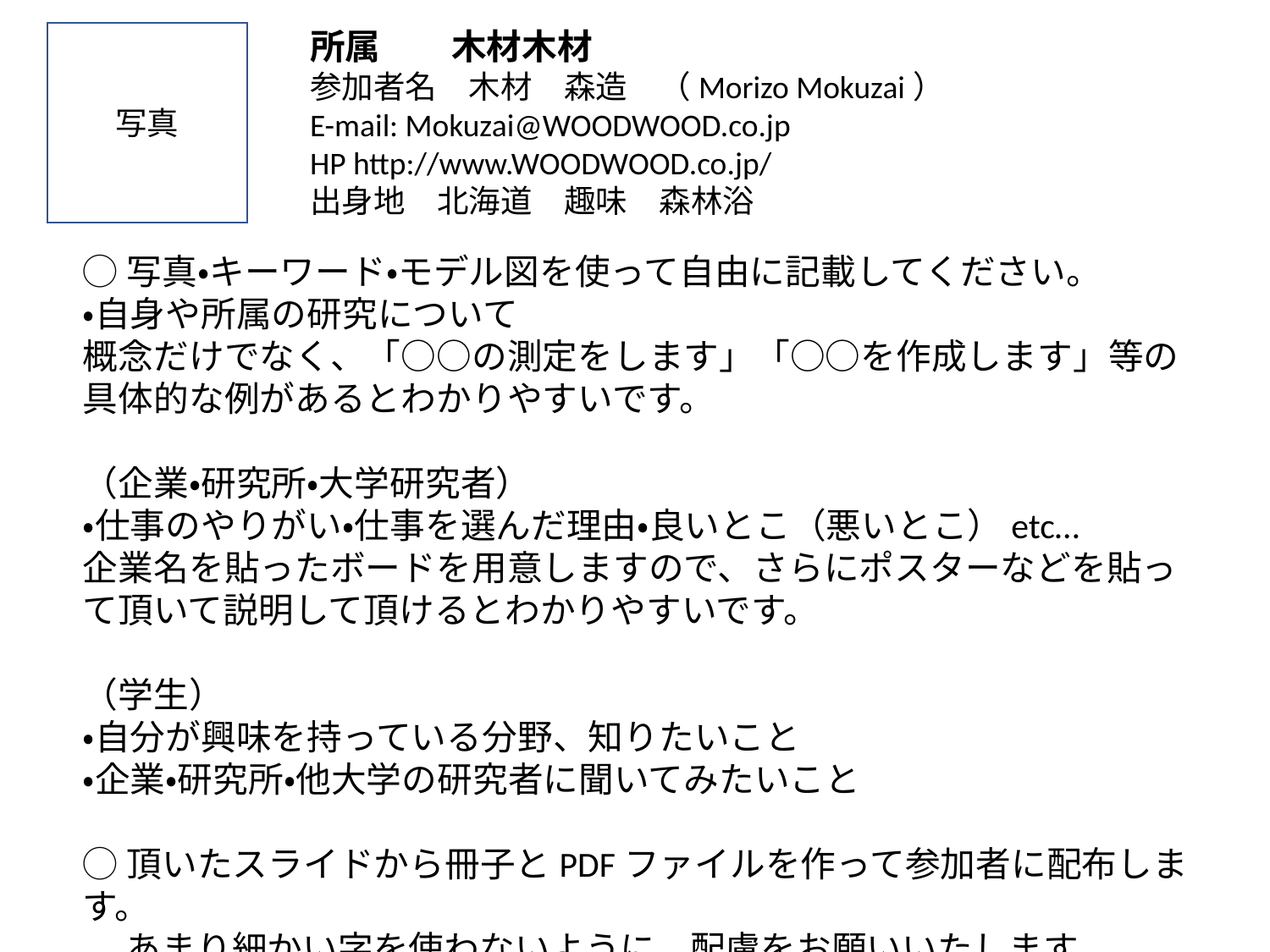

所属　　木材木材
参加者名　木材　森造　（Morizo Mokuzai）
E-mail: Mokuzai@WOODWOOD.co.jp
HP http://www.WOODWOOD.co.jp/
出身地　北海道　趣味　森林浴

写真
◯写真・キーワード・モデル図を使って自由に記載してください。
・自身や所属の研究について
概念だけでなく、「○○の測定をします」「○○を作成します」等の具体的な例があるとわかりやすいです。

（企業・研究所・大学研究者）
・仕事のやりがい・仕事を選んだ理由・良いとこ（悪いとこ）etc…
企業名を貼ったボードを用意しますので、さらにポスターなどを貼って頂いて説明して頂けるとわかりやすいです。

（学生）
・自分が興味を持っている分野、知りたいこと
・企業・研究所・他大学の研究者に聞いてみたいこと

◯頂いたスライドから冊子とPDFファイルを作って参加者に配布します。
　 あまり細かい字を使わないように、配慮をお願いいたします。